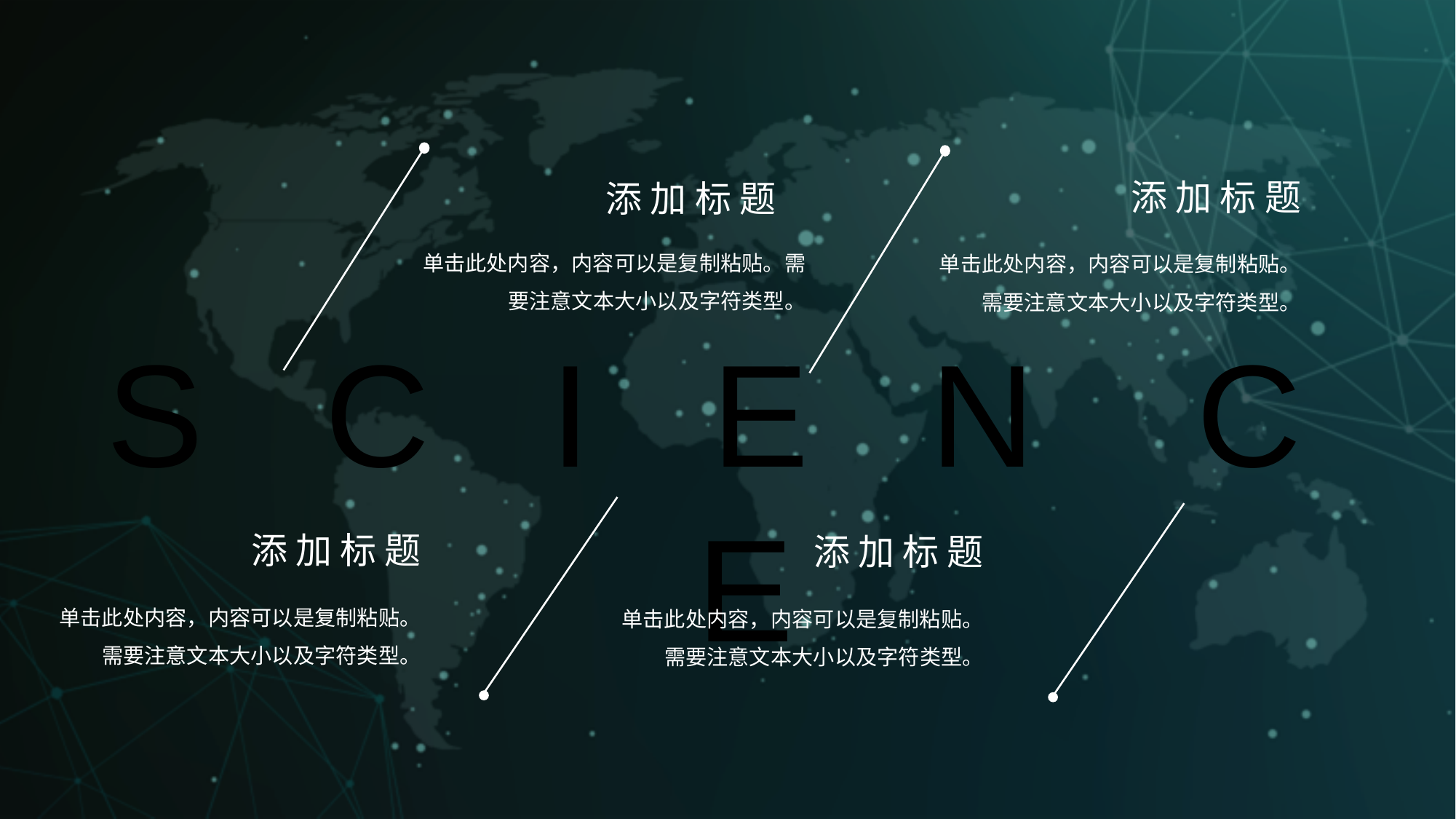

添 加 标 题
添 加 标 题
单击此处内容，内容可以是复制粘贴。需要注意文本大小以及字符类型。
单击此处内容，内容可以是复制粘贴。需要注意文本大小以及字符类型。
S   C   I   E   N    C   E

添 加 标 题
添 加 标 题
单击此处内容，内容可以是复制粘贴。需要注意文本大小以及字符类型。
单击此处内容，内容可以是复制粘贴。需要注意文本大小以及字符类型。